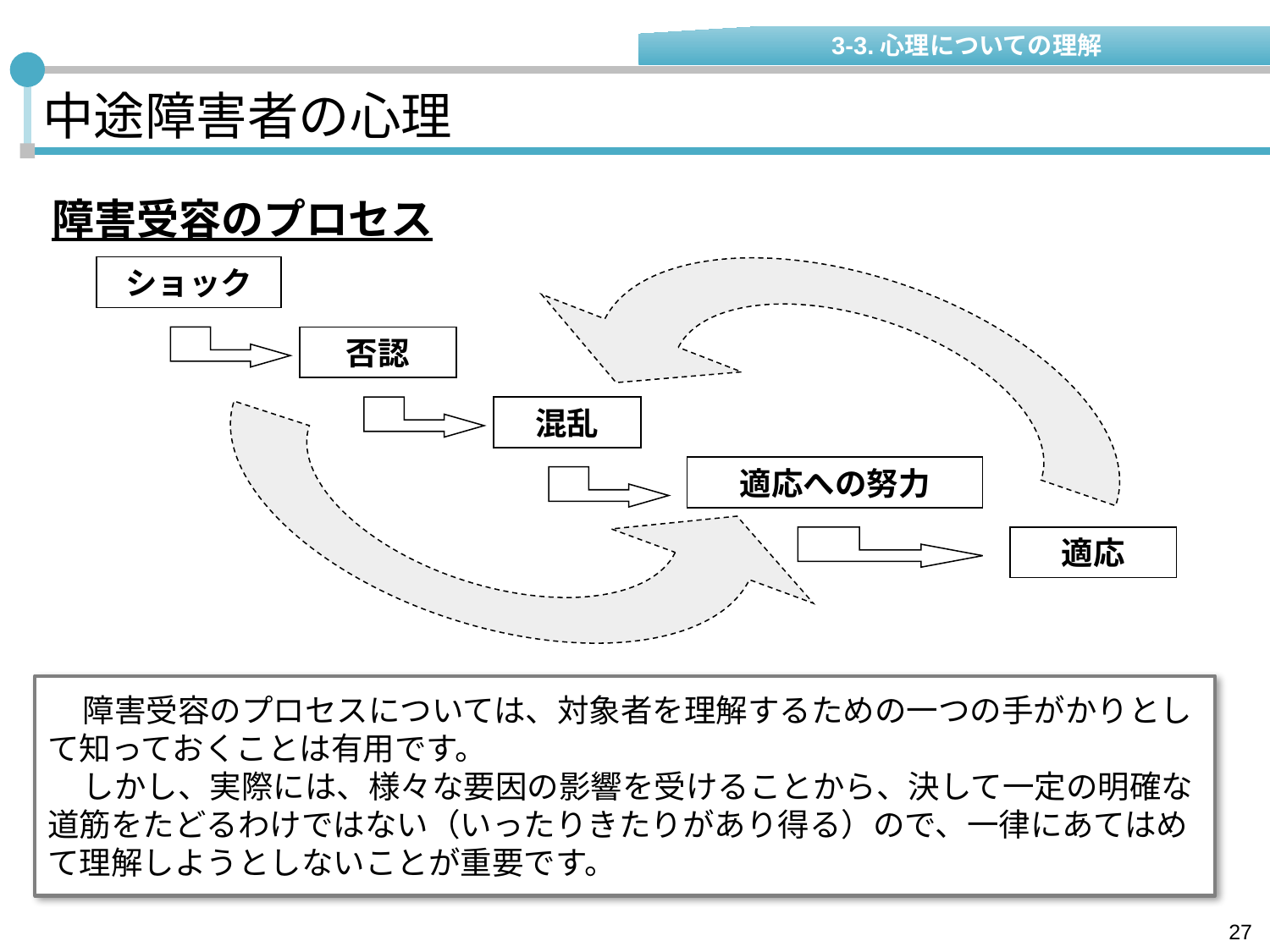

3-3.心理についての理解
# 中途障害者の心理
障害受容のプロセス
ショック

否認

混乱

適応への努力
適応
障害受容のプロセスについては、対象者を理解するための一つの手がかりとして知っておくことは有用です。
しかし、実際には、様々な要因の影響を受けることから、決して一定の明確な道筋をたどるわけではない（いったりきたりがあり得る）ので、一律にあてはめて理解しようとしないことが重要です。
27